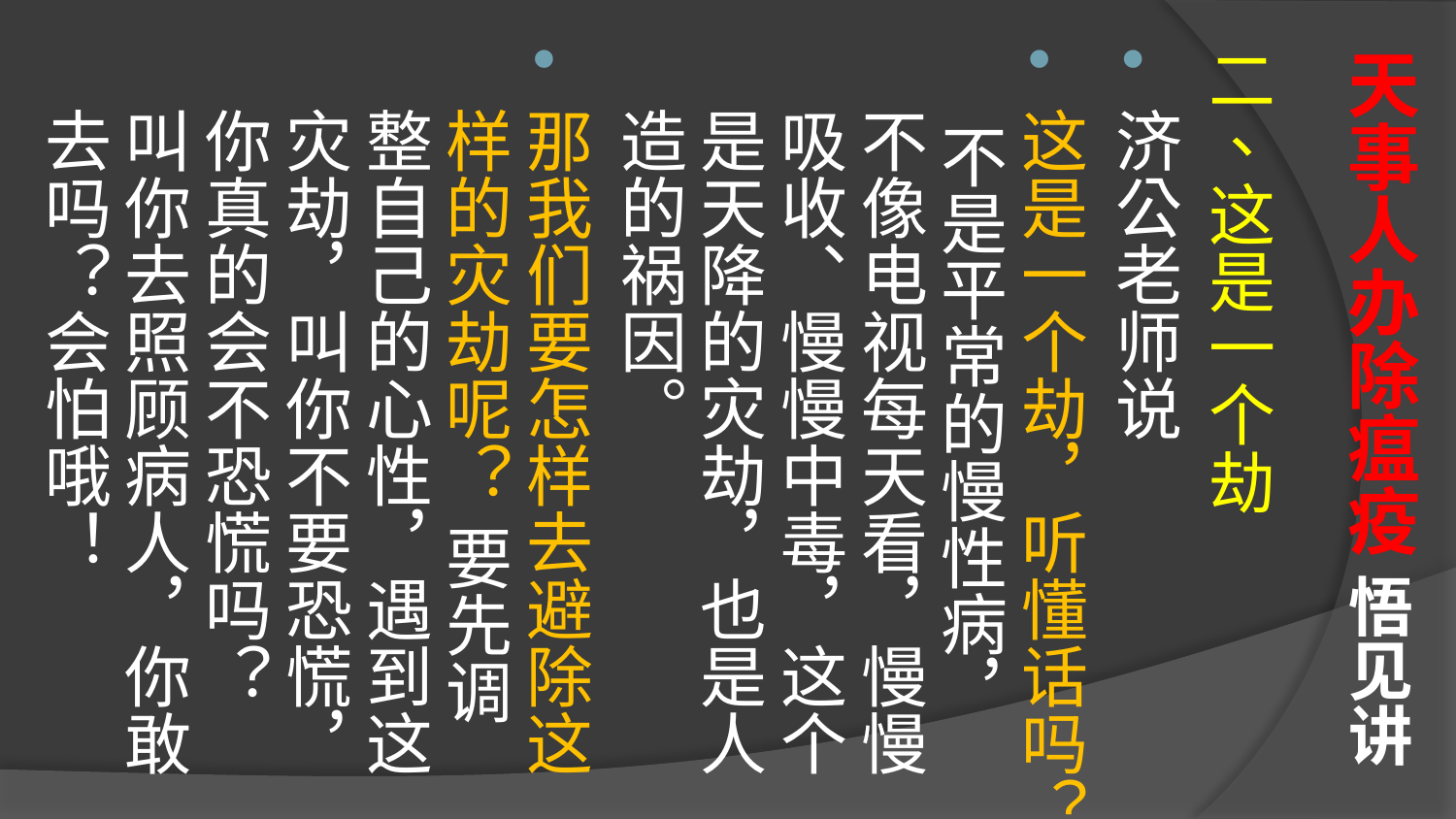

# 天事人办除瘟疫 悟见讲
二、这是一个劫
济公老师说
这是一个劫，听懂话吗？ 不是平常的慢性病，​​不像电视每天看，慢慢吸收、慢慢中毒，这个是天降的灾劫，也是人造的祸因。
那我们要怎样去避除这样的灾劫呢？ 要先调整自己的心性，遇到这灾劫，叫你不要恐慌，你真的会不恐慌吗？ 叫你去照顾病人，你敢去吗？会怕哦！